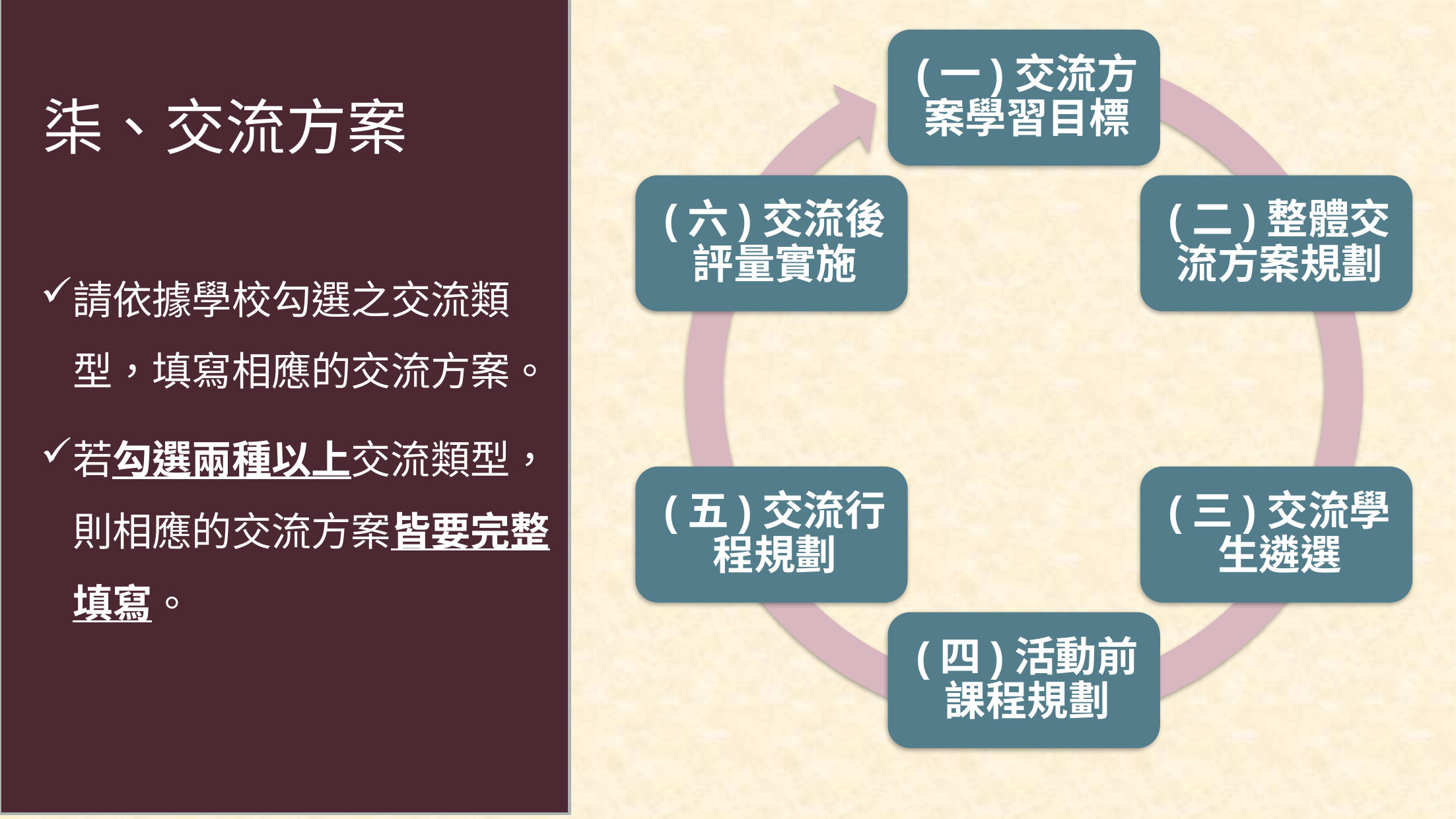

(一)交流方案學習目標
(二)整體交流方案規劃
(三)交流學生遴選
(四)活動前
課程規劃
(五)交流行程規劃
(六)交流後
評量實施
柒、交流方案
請依據學校勾選之交流類型，填寫相應的交流方案。
若勾選兩種以上交流類型，則相應的交流方案皆要完整填寫。